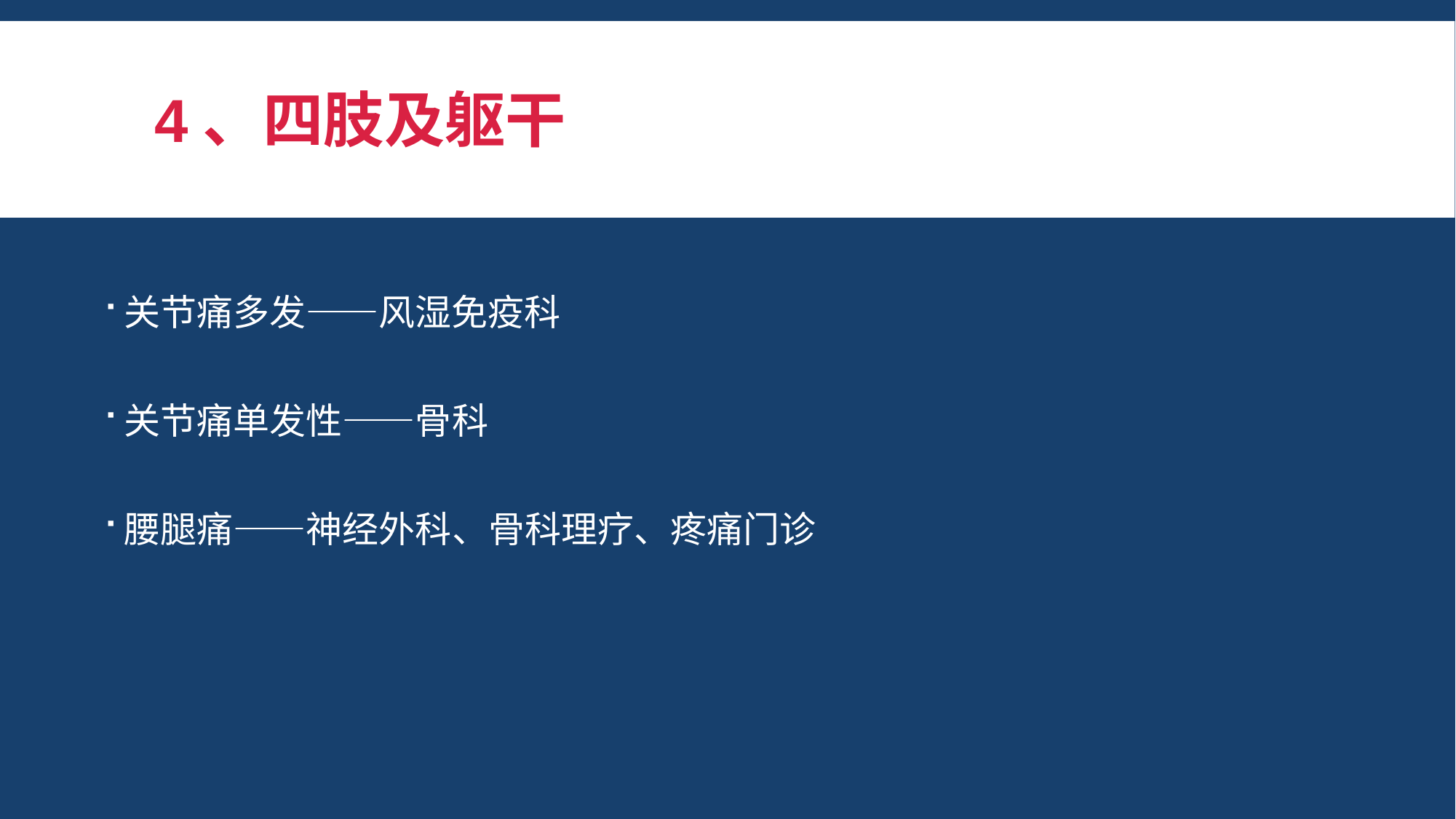

# 4、四肢及躯干
关节痛多发——风湿免疫科
关节痛单发性——骨科
腰腿痛——神经外科、骨科理疗、疼痛门诊